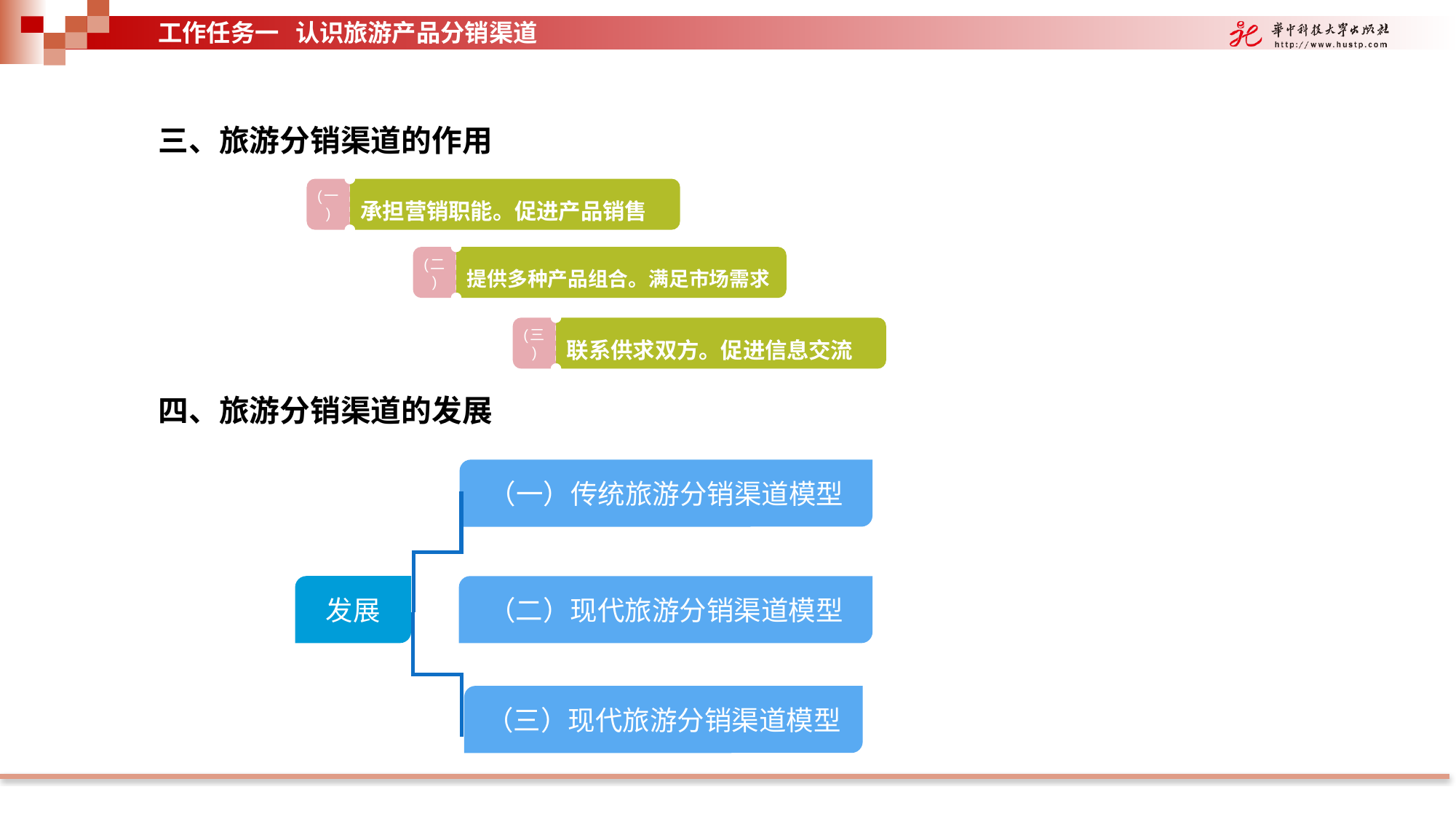

工作任务一   认识旅游产品分销渠道
三、旅游分销渠道的作用
(一)
承担营销职能。促进产品销售
(二)
提供多种产品组合。满足市场需求
(三)
联系供求双方。促进信息交流
四、旅游分销渠道的发展
（一）传统旅游分销渠道模型
发展
（二）现代旅游分销渠道模型
（三）现代旅游分销渠道模型